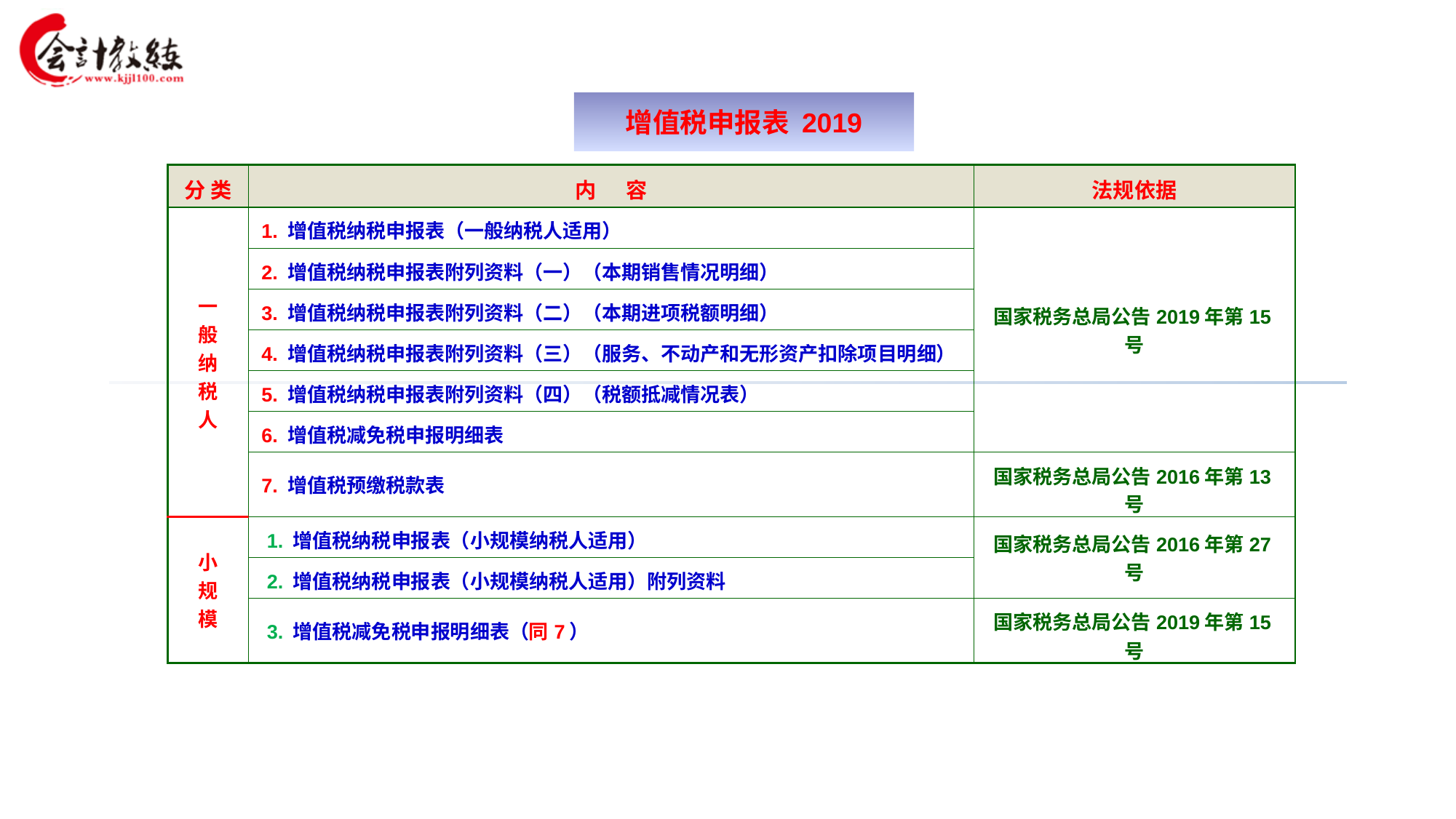

增值税申报表 2019
| 分 类 | 内 容 | 法规依据 |
| --- | --- | --- |
| 一 般 纳 税 人 | 1. 增值税纳税申报表（一般纳税人适用） | 国家税务总局公告2019年第15号 |
|  | 2. 增值税纳税申报表附列资料（一）（本期销售情况明细） |  |
|  | 3. 增值税纳税申报表附列资料（二）（本期进项税额明细） |  |
|  | 4. 增值税纳税申报表附列资料（三）（服务、不动产和无形资产扣除项目明细） |  |
|  | 5. 增值税纳税申报表附列资料（四）（税额抵减情况表） |  |
|  | 6. 增值税减免税申报明细表 |  |
|  | 7. 增值税预缴税款表 | 国家税务总局公告2016年第13号 |
| 小 规 模 | 1. 增值税纳税申报表（小规模纳税人适用） | 国家税务总局公告2016年第27号 |
|  | 2. 增值税纳税申报表（小规模纳税人适用）附列资料 |  |
|  | 3. 增值税减免税申报明细表（同7） | 国家税务总局公告2019年第15号 |